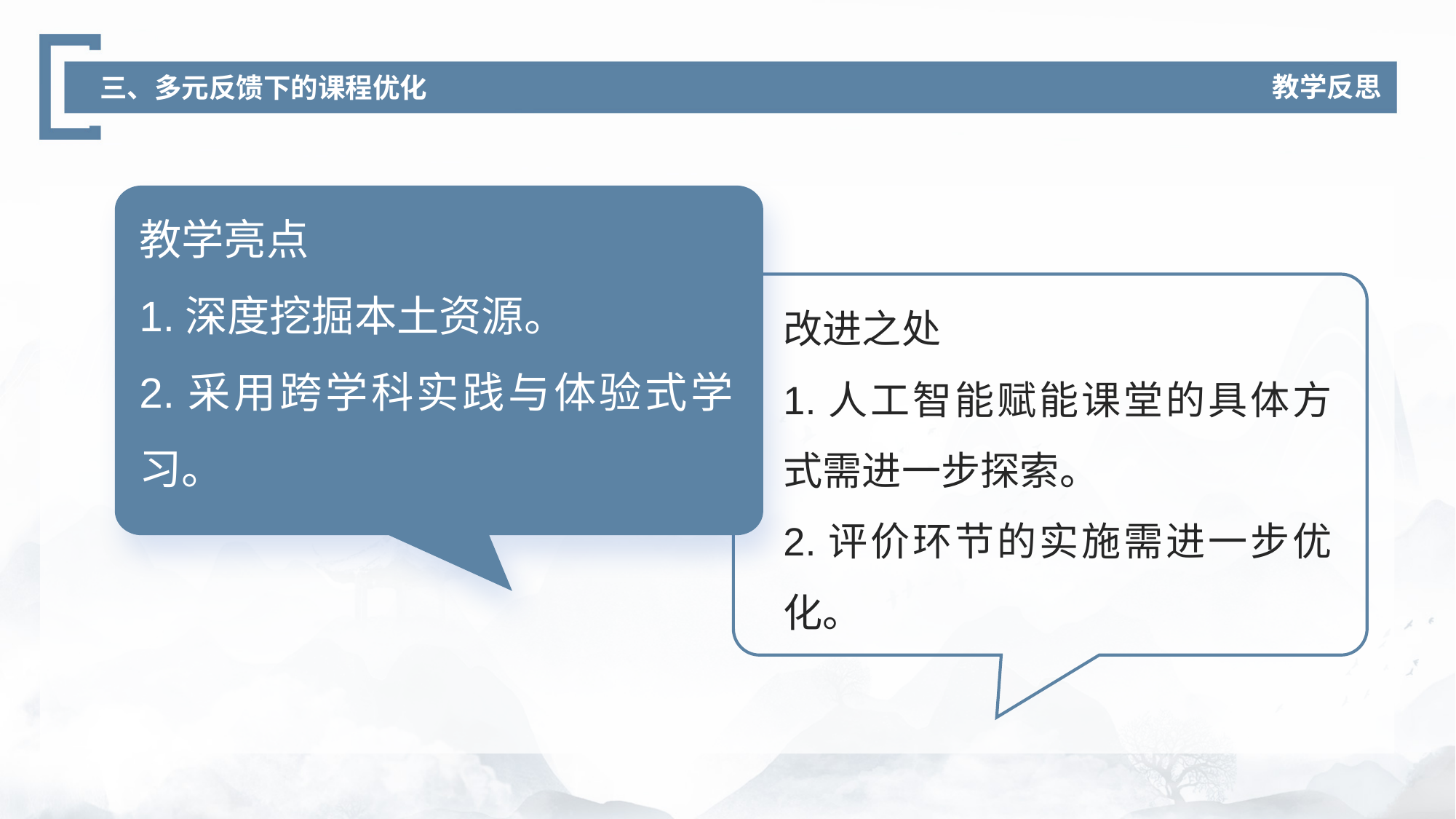

教学反思
三、多元反馈下的课程优化

教学亮点
1.深度挖掘本土资源。
2.采用跨学科实践与体验式学习。

改进之处
1.人工智能赋能课堂的具体方式需进一步探索。
2.评价环节的实施需进一步优化。